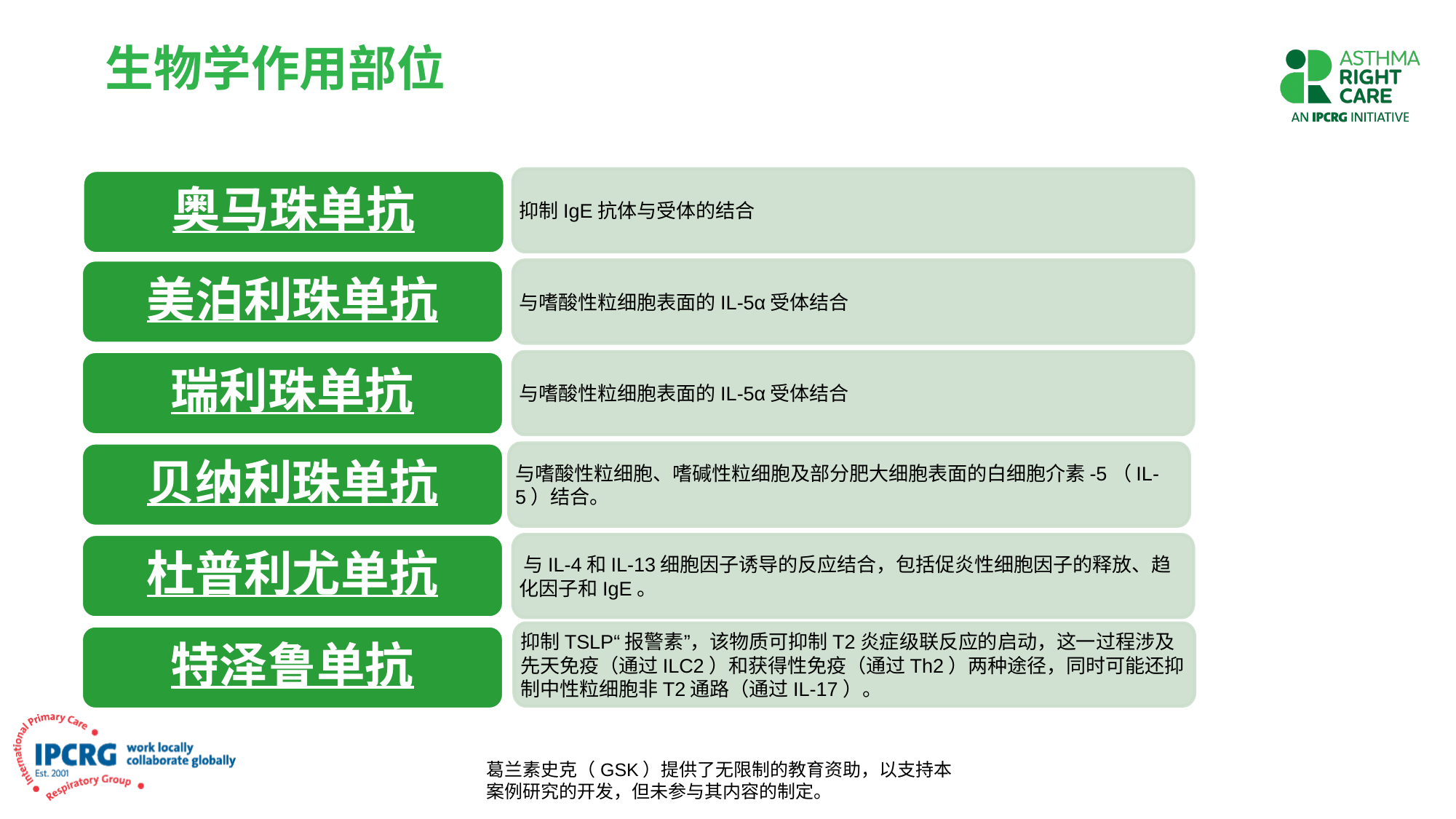

# 生物学作用部位

抑制IgE抗体与受体的结合

奥马珠单抗

美泊利珠单抗

与嗜酸性粒细胞表面的IL-5α受体结合

瑞利珠单抗

与嗜酸性粒细胞表面的IL-5α受体结合

贝纳利珠单抗

与嗜酸性粒细胞、嗜碱性粒细胞及部分肥大细胞表面的白细胞介素-5（IL-5）结合。

杜普利尤单抗

与IL-4和IL-13细胞因子诱导的反应结合，包括促炎性细胞因子的释放、趋化因子和IgE。

抑制TSLP“报警素”，该物质可抑制T2炎症级联反应的启动，这一过程涉及先天免疫（通过ILC2）和获得性免疫（通过Th2）两种途径，同时可能还抑制中性粒细胞非T2通路（通过IL-17）。

特泽鲁单抗